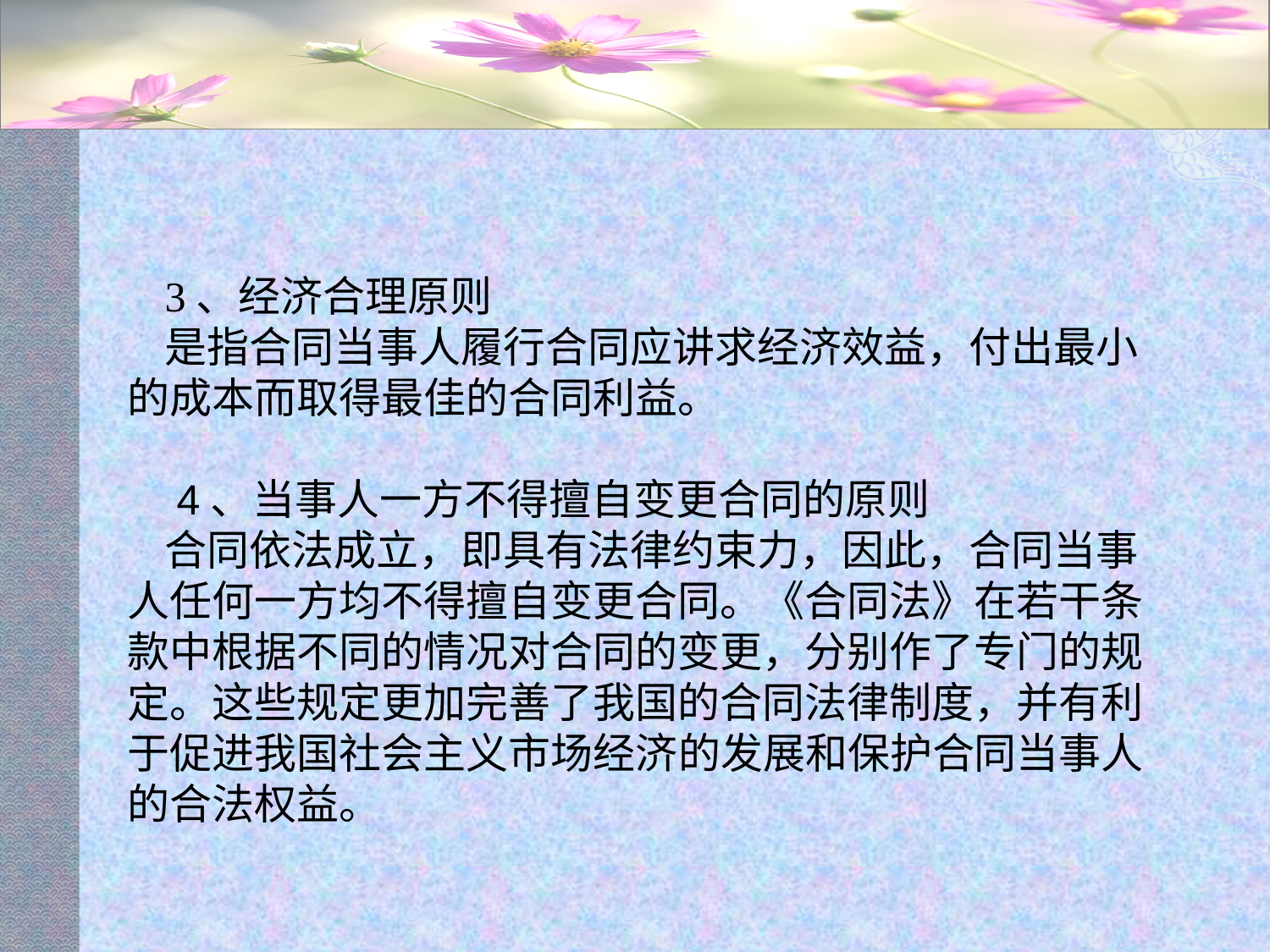

#
3、经济合理原则
是指合同当事人履行合同应讲求经济效益，付出最小的成本而取得最佳的合同利益。

 4、当事人一方不得擅自变更合同的原则
合同依法成立，即具有法律约束力，因此，合同当事人任何一方均不得擅自变更合同。《合同法》在若干条款中根据不同的情况对合同的变更，分别作了专门的规定。这些规定更加完善了我国的合同法律制度，并有利于促进我国社会主义市场经济的发展和保护合同当事人的合法权益。